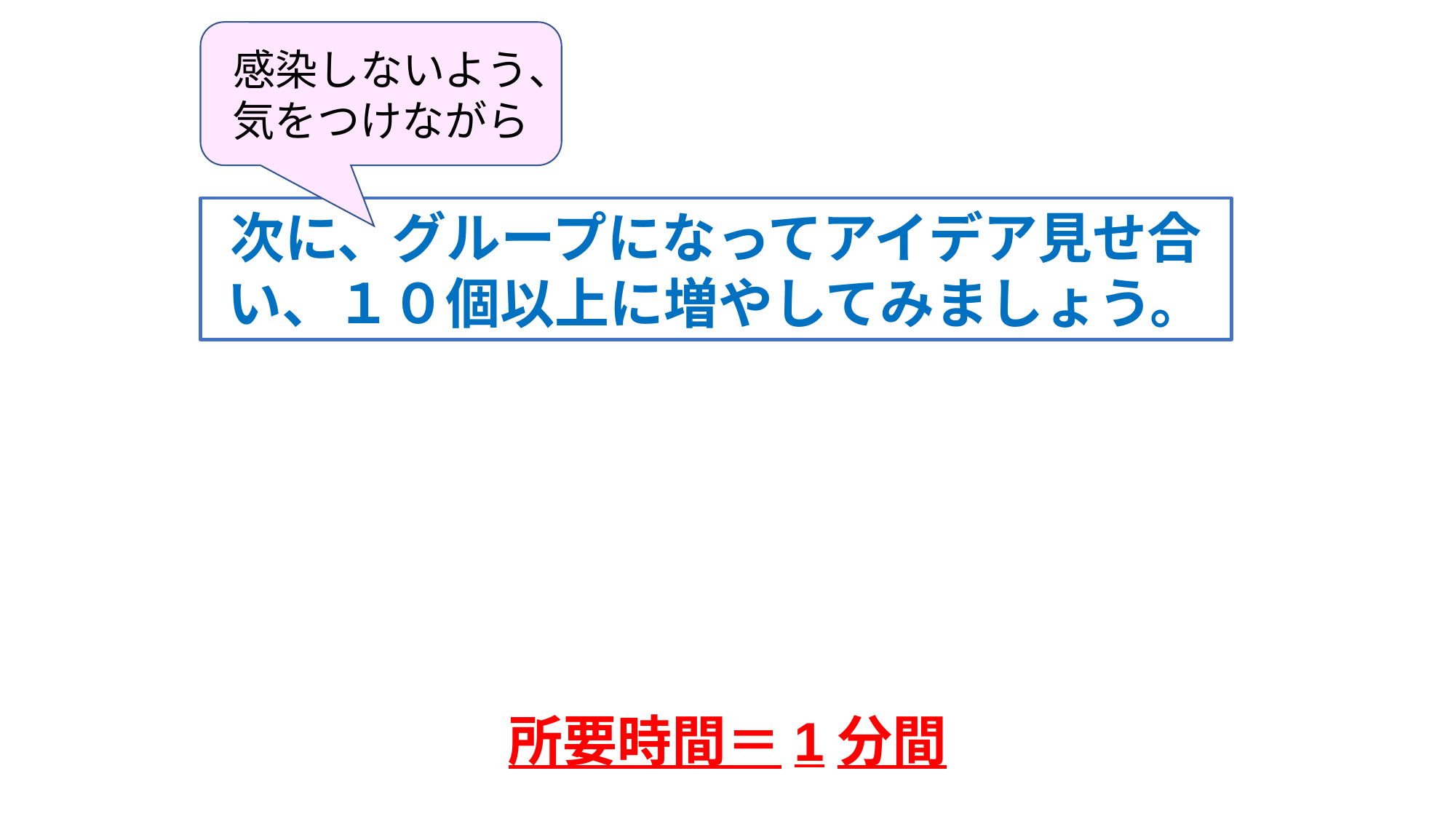

感染しないよう、気をつけながら
次に、グループになってアイデア見せ合い、１０個以上に増やしてみましょう。

所要時間＝1分間